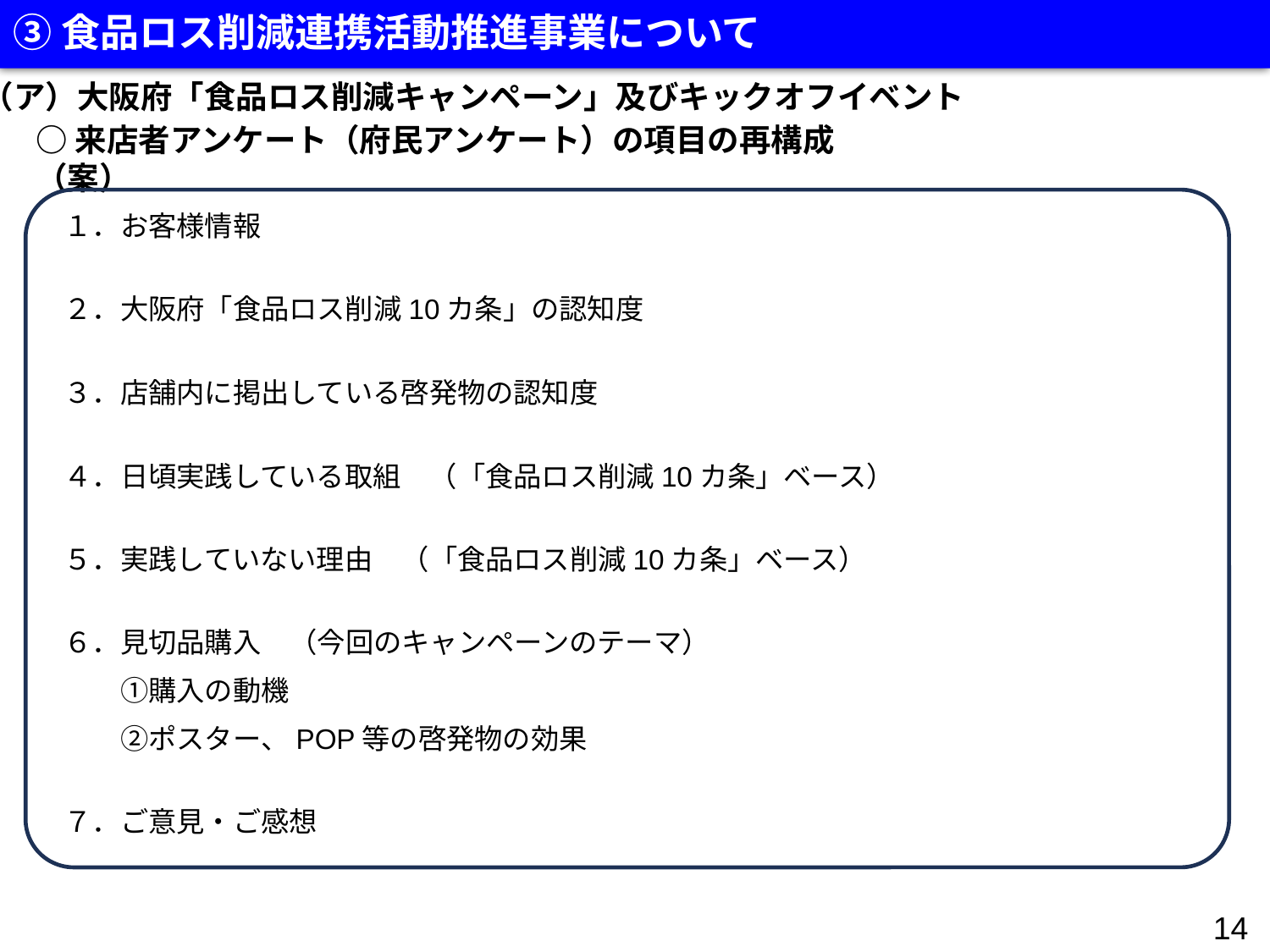

③食品ロス削減連携活動推進事業について
（ア）大阪府「食品ロス削減キャンペーン」及びキックオフイベント
○来店者アンケート（府民アンケート）の項目の再構成（案）

　１．お客様情報

　２．大阪府「食品ロス削減10カ条」の認知度

　３．店舗内に掲出している啓発物の認知度

　４．日頃実践している取組　（「食品ロス削減10カ条」ベース）

　５．実践していない理由　（「食品ロス削減10カ条」ベース）

　６．見切品購入　（今回のキャンペーンのテーマ）
　　　①購入の動機
　　　②ポスター、POP等の啓発物の効果

　７．ご意見・ご感想
14